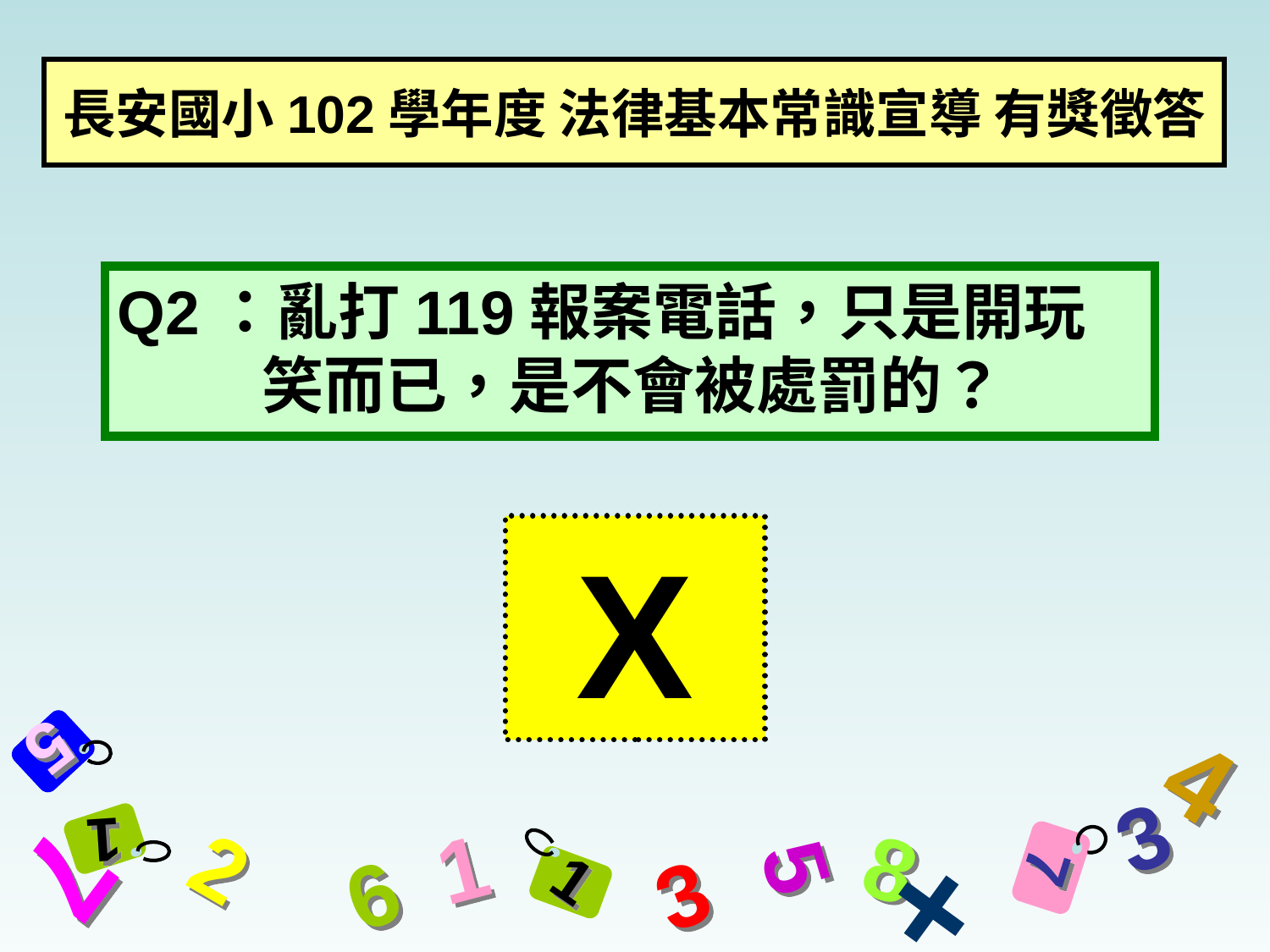

# 長安國小102學年度 法律基本常識宣導 有獎徵答
Q2：亂打119報案電話，只是開玩笑而已，是不會被處罰的？
X